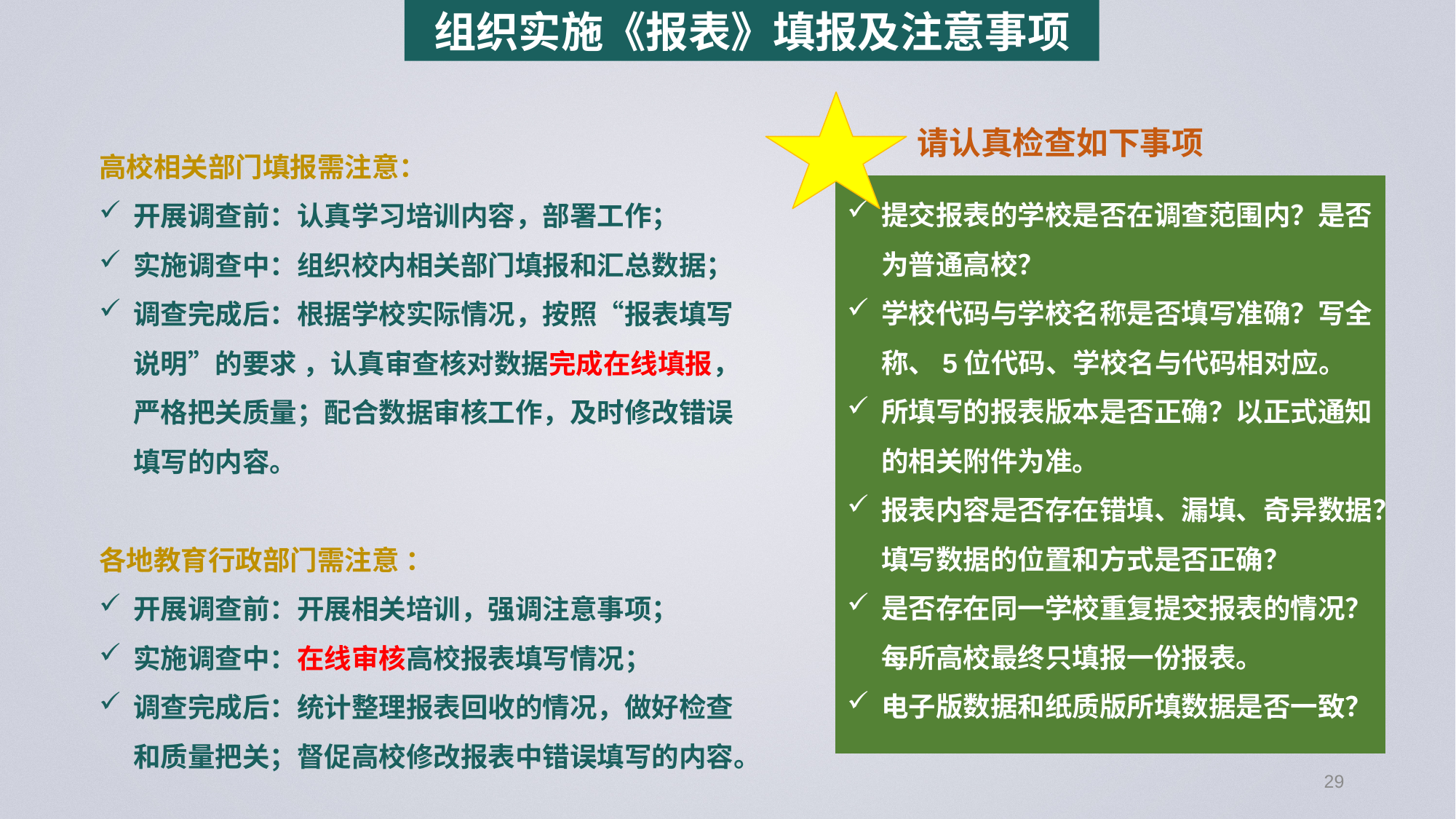

组织实施《报表》填报及注意事项

提交报表的学校是否在调查范围内？是否为普通高校？
学校代码与学校名称是否填写准确？写全称、5位代码、学校名与代码相对应。
所填写的报表版本是否正确？以正式通知的相关附件为准。
报表内容是否存在错填、漏填、奇异数据？填写数据的位置和方式是否正确？
是否存在同一学校重复提交报表的情况？每所高校最终只填报一份报表。
电子版数据和纸质版所填数据是否一致？
请认真检查如下事项
高校相关部门填报需注意：
开展调查前：认真学习培训内容，部署工作；
实施调查中：组织校内相关部门填报和汇总数据；
调查完成后：根据学校实际情况，按照“报表填写说明”的要求 ，认真审查核对数据完成在线填报，严格把关质量；配合数据审核工作，及时修改错误填写的内容。

各地教育行政部门需注意 ：
开展调查前：开展相关培训，强调注意事项；
实施调查中：在线审核高校报表填写情况；
调查完成后：统计整理报表回收的情况，做好检查和质量把关；督促高校修改报表中错误填写的内容。

29